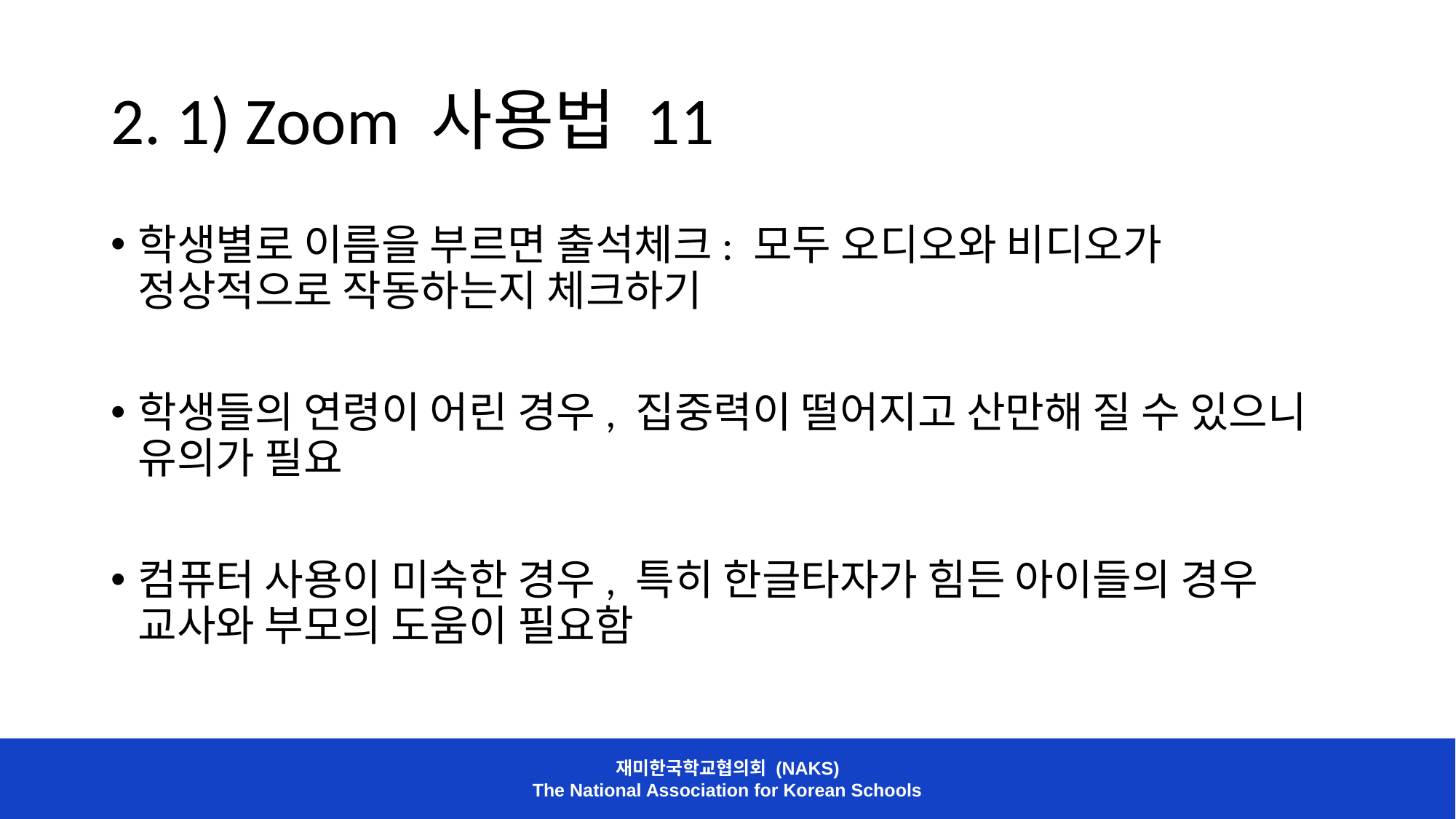

# 2. 1) Zoom 사용법 11
학생별로 이름을 부르면 출석체크: 모두 오디오와 비디오가 정상적으로 작동하는지 체크하기

학생들의 연령이 어린 경우, 집중력이 떨어지고 산만해 질 수 있으니 유의가 필요

컴퓨터 사용이 미숙한 경우, 특히 한글타자가 힘든 아이들의 경우 교사와 부모의 도움이 필요함
재미한국학교협의회 (NAKS)
The National Association for Korean Schools